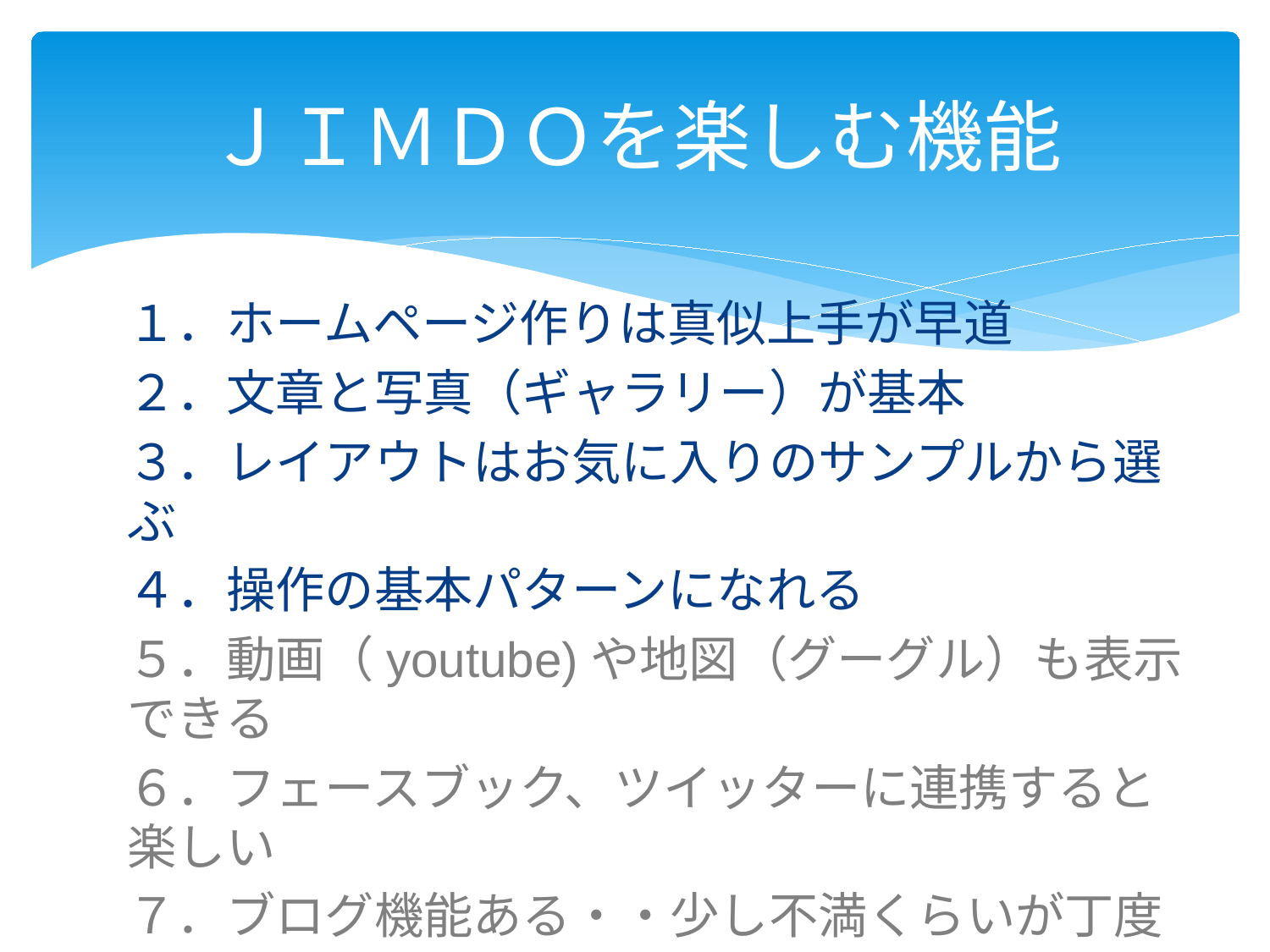

# ＪＩＭＤＯを楽しむ機能
１．ホームページ作りは真似上手が早道
２．文章と写真（ギャラリー）が基本
３．レイアウトはお気に入りのサンプルから選ぶ
４．操作の基本パターンになれる
５．動画（youtube)や地図（グーグル）も表示できる
６．フェースブック、ツイッターに連携すると楽しい
７．ブログ機能ある・・少し不満くらいが丁度よい
８．自分のデジカメ動画をyoutube登録する